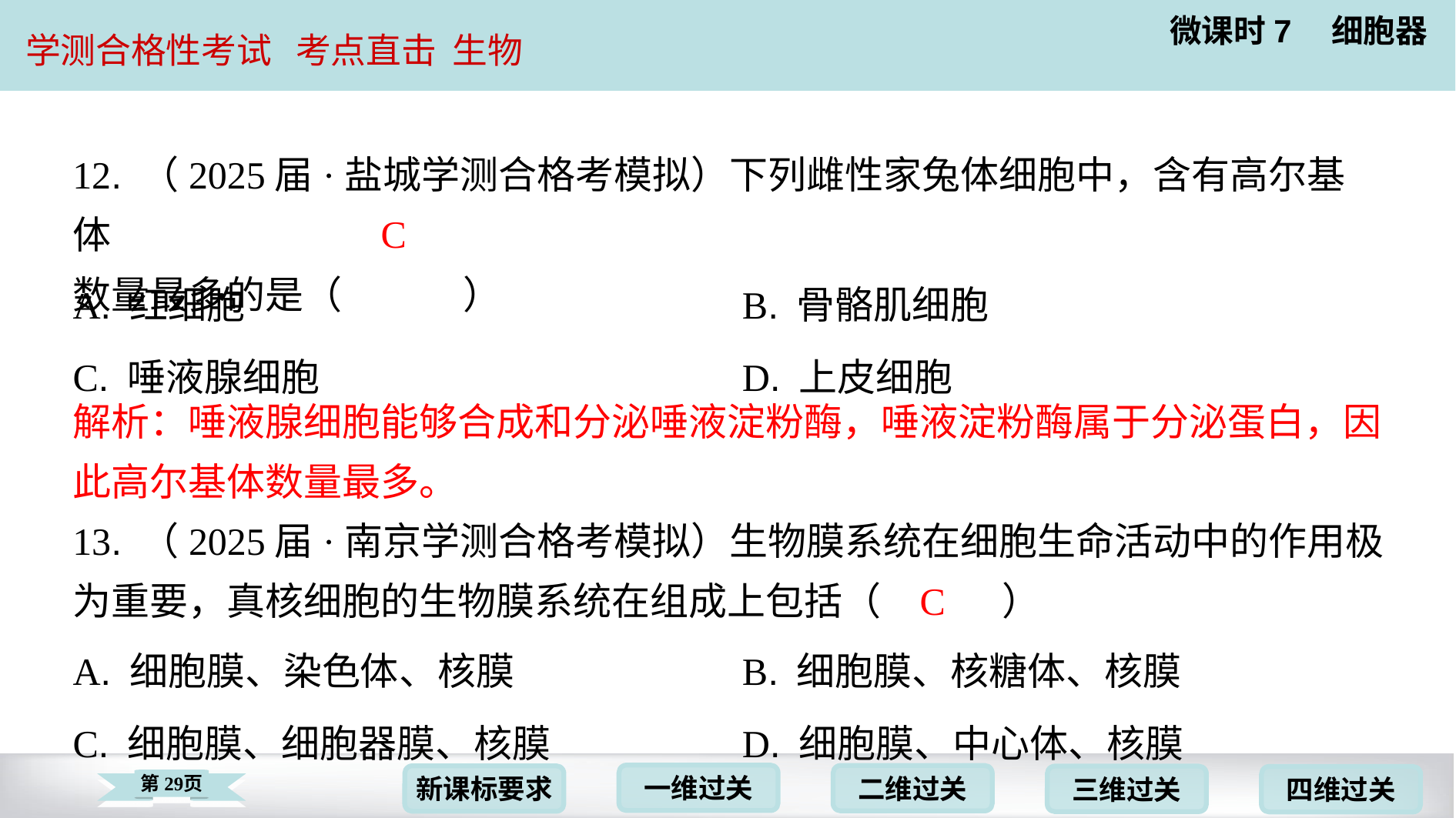

12. （2025届·盐城学测合格考模拟）下列雌性家兔体细胞中，含有高尔基体
数量最多的是（　C　）
C
| A. 红细胞 | B. 骨骼肌细胞 |
| --- | --- |
| C. 唾液腺细胞 | D. 上皮细胞 |
解析：唾液腺细胞能够合成和分泌唾液淀粉酶，唾液淀粉酶属于分泌蛋白，因
此高尔基体数量最多。
13. （2025届·南京学测合格考模拟）生物膜系统在细胞生命活动中的作用极
为重要，真核细胞的生物膜系统在组成上包括（　C　）
C
| A. 细胞膜、染色体、核膜 | B. 细胞膜、核糖体、核膜 |
| --- | --- |
| C. 细胞膜、细胞器膜、核膜 | D. 细胞膜、中心体、核膜 |